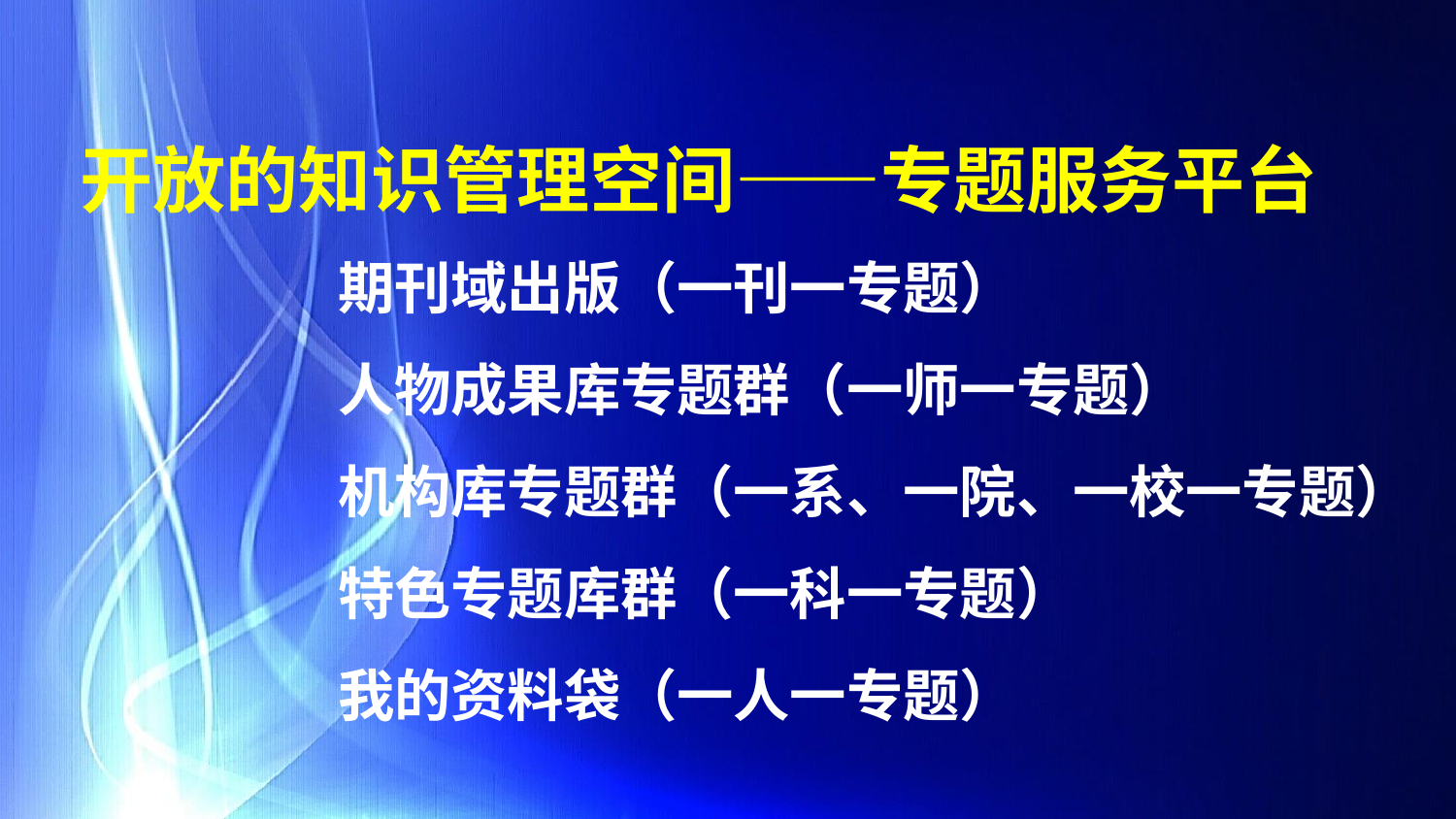

开放的知识管理空间——专题服务平台
期刊域出版（一刊一专题）
人物成果库专题群（一师一专题）
机构库专题群（一系、一院、一校一专题）
特色专题库群（一科一专题）
我的资料袋（一人一专题）